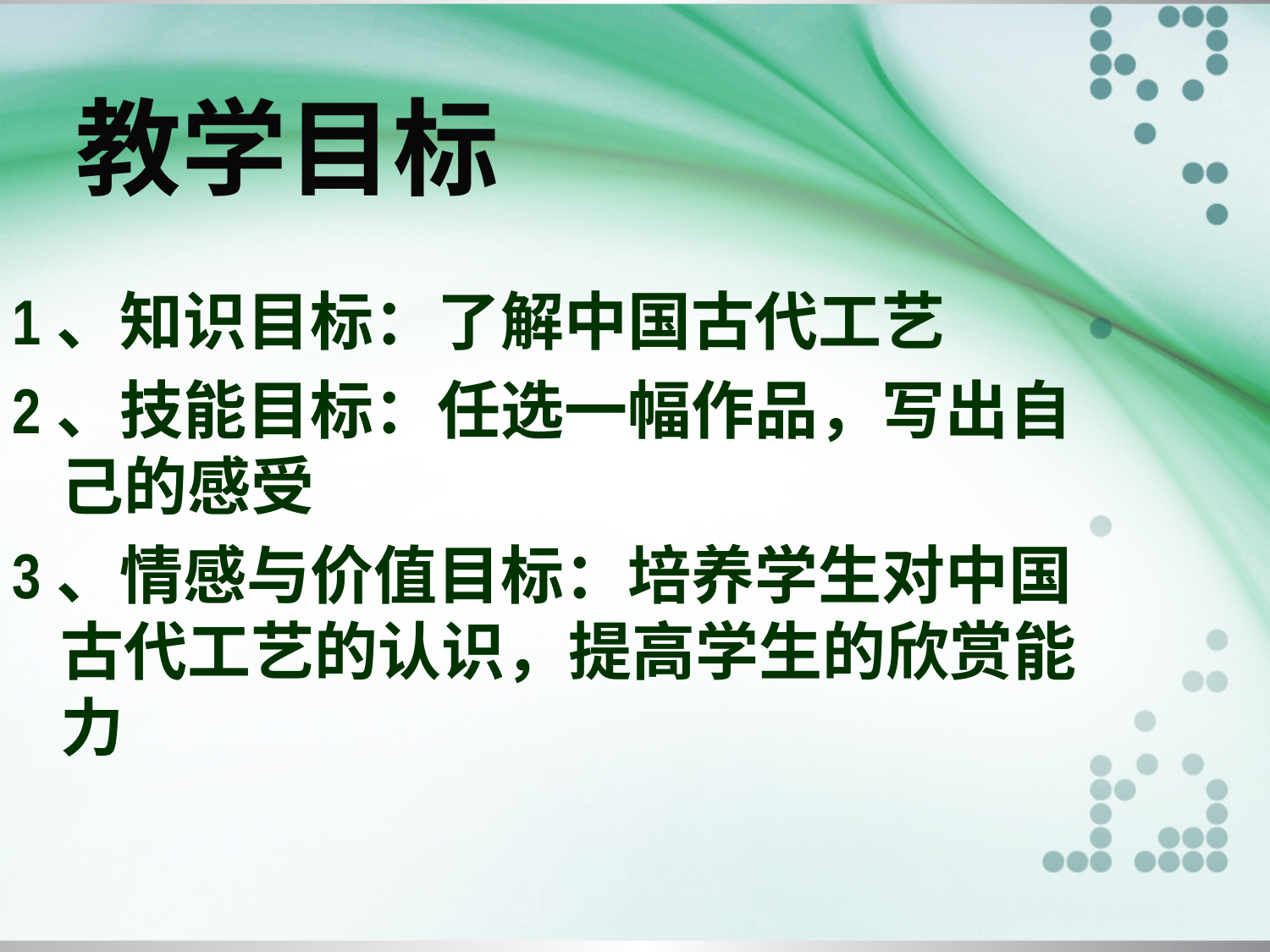

# 教学目标

1、知识目标：了解中国古代工艺
2、技能目标：任选一幅作品，写出自己的感受
3、情感与价值目标：培养学生对中国古代工艺的认识，提高学生的欣赏能力